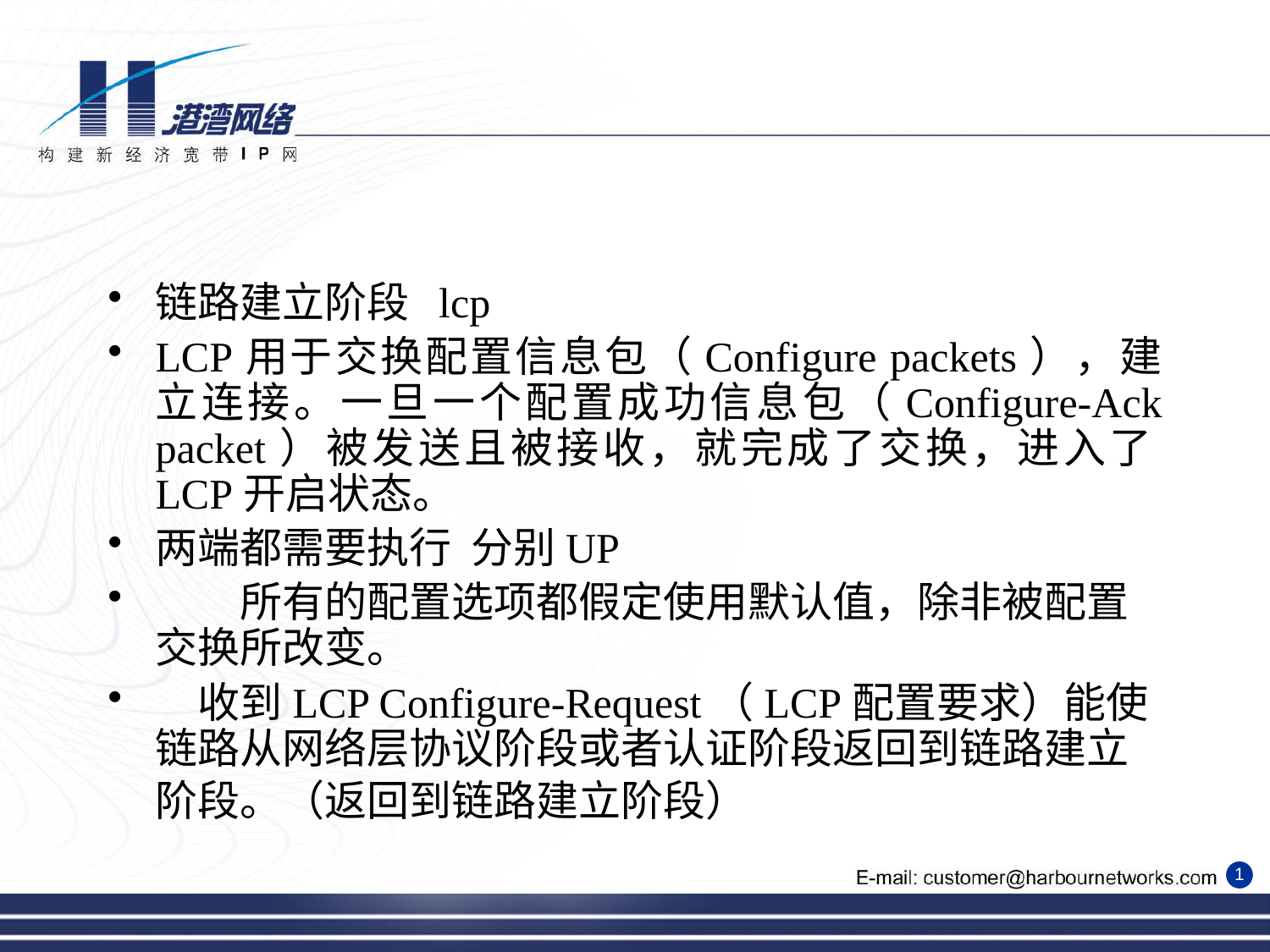

链路建立阶段  lcp
LCP用于交换配置信息包（Configure packets），建立连接。一旦一个配置成功信息包（Configure-Ack packet）被发送且被接收，就完成了交换，进入了LCP开启状态。
两端都需要执行  分别UP
　　所有的配置选项都假定使用默认值，除非被配置交换所改变。
　收到LCP Configure-Request（LCP配置要求）能使链路从网络层协议阶段或者认证阶段返回到链路建立阶段。（返回到链路建立阶段）